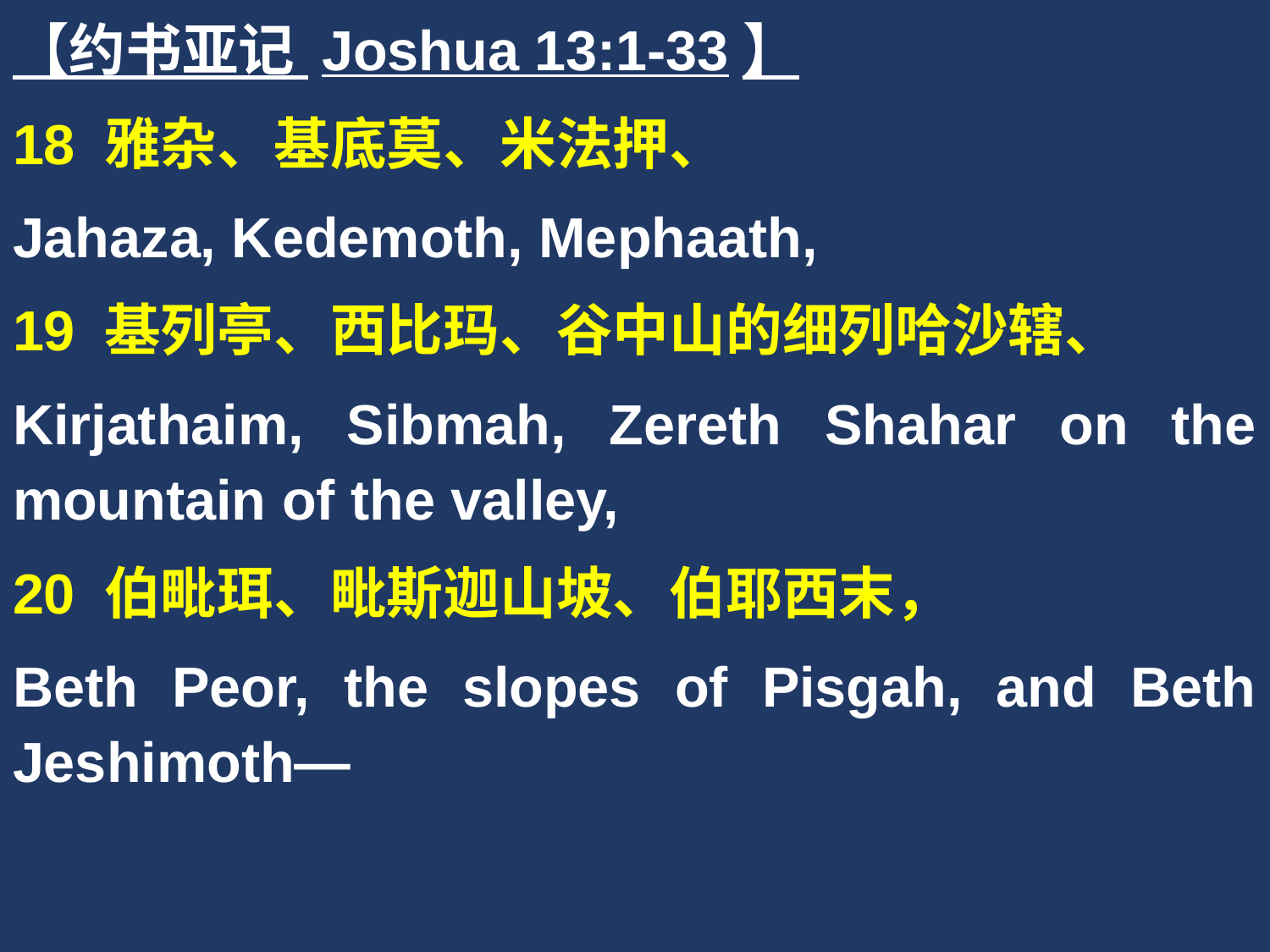

【约书亚记 Joshua 13:1-33】
18 雅杂、基底莫、米法押、
Jahaza, Kedemoth, Mephaath,
19 基列亭、西比玛、谷中山的细列哈沙辖、
Kirjathaim, Sibmah, Zereth Shahar on the mountain of the valley,
20 伯毗珥、毗斯迦山坡、伯耶西末，
Beth Peor, the slopes of Pisgah, and Beth Jeshimoth—